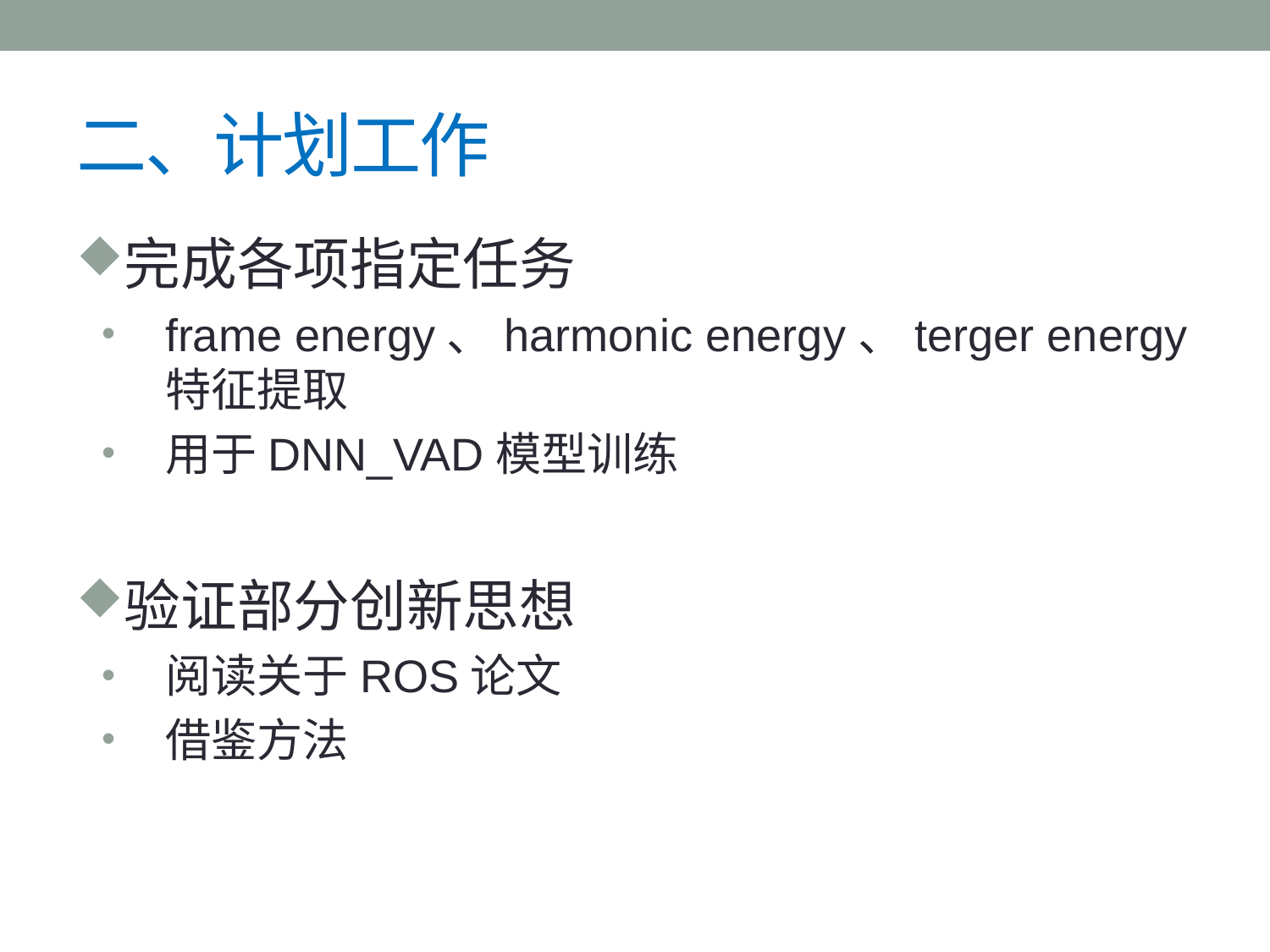

# 二、计划工作
完成各项指定任务
frame energy、harmonic energy、terger energy特征提取
用于DNN_VAD模型训练

验证部分创新思想
阅读关于ROS论文
借鉴方法